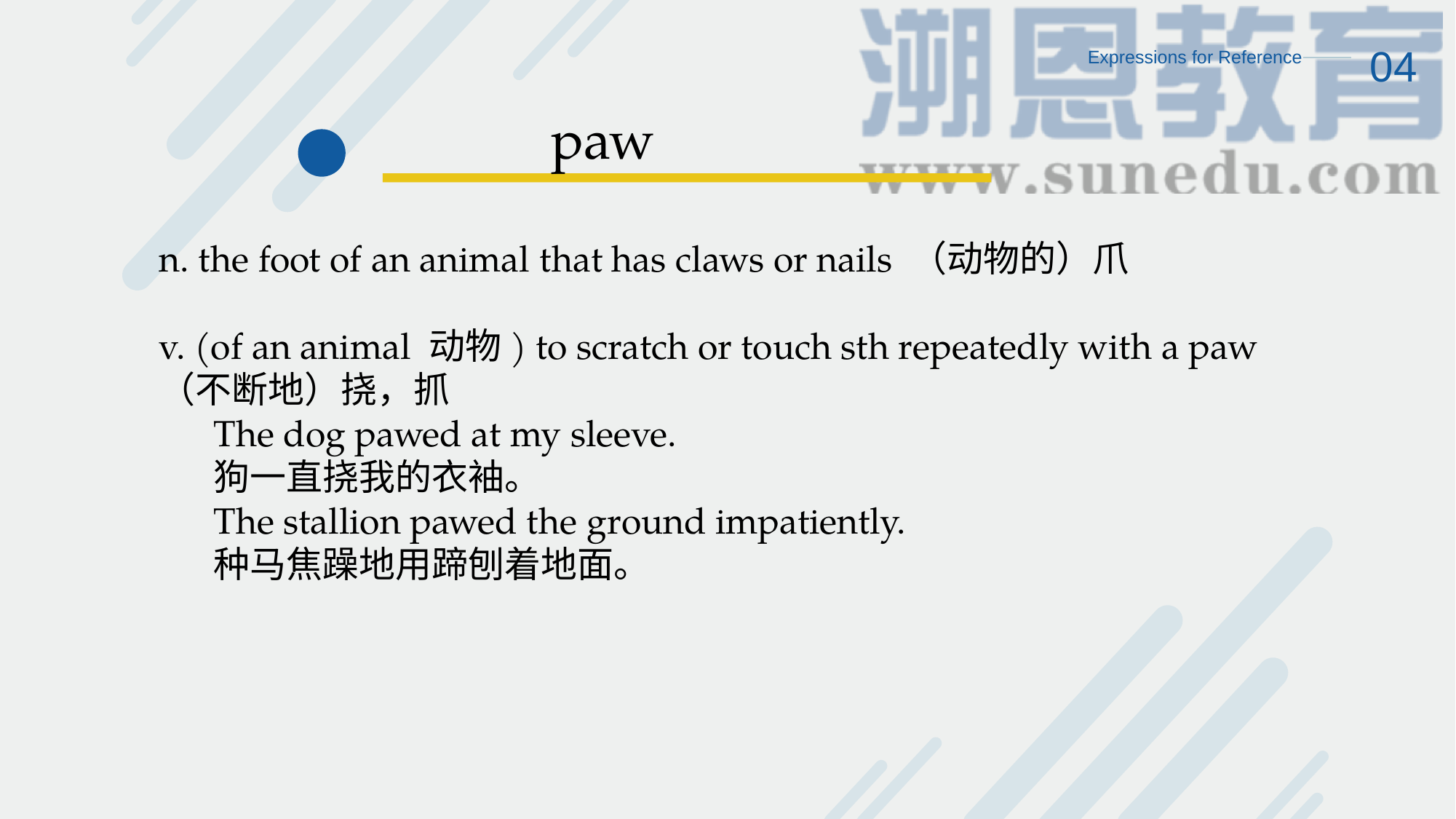

04
Expressions for Reference
paw

n. the foot of an animal that has claws or nails （动物的）爪

v. (of an animal 动物) to scratch or touch sth repeatedly with a paw （不断地）挠，抓
The dog pawed at my sleeve.
狗一直挠我的衣袖。
The stallion pawed the ground impatiently.
种马焦躁地用蹄刨着地面。